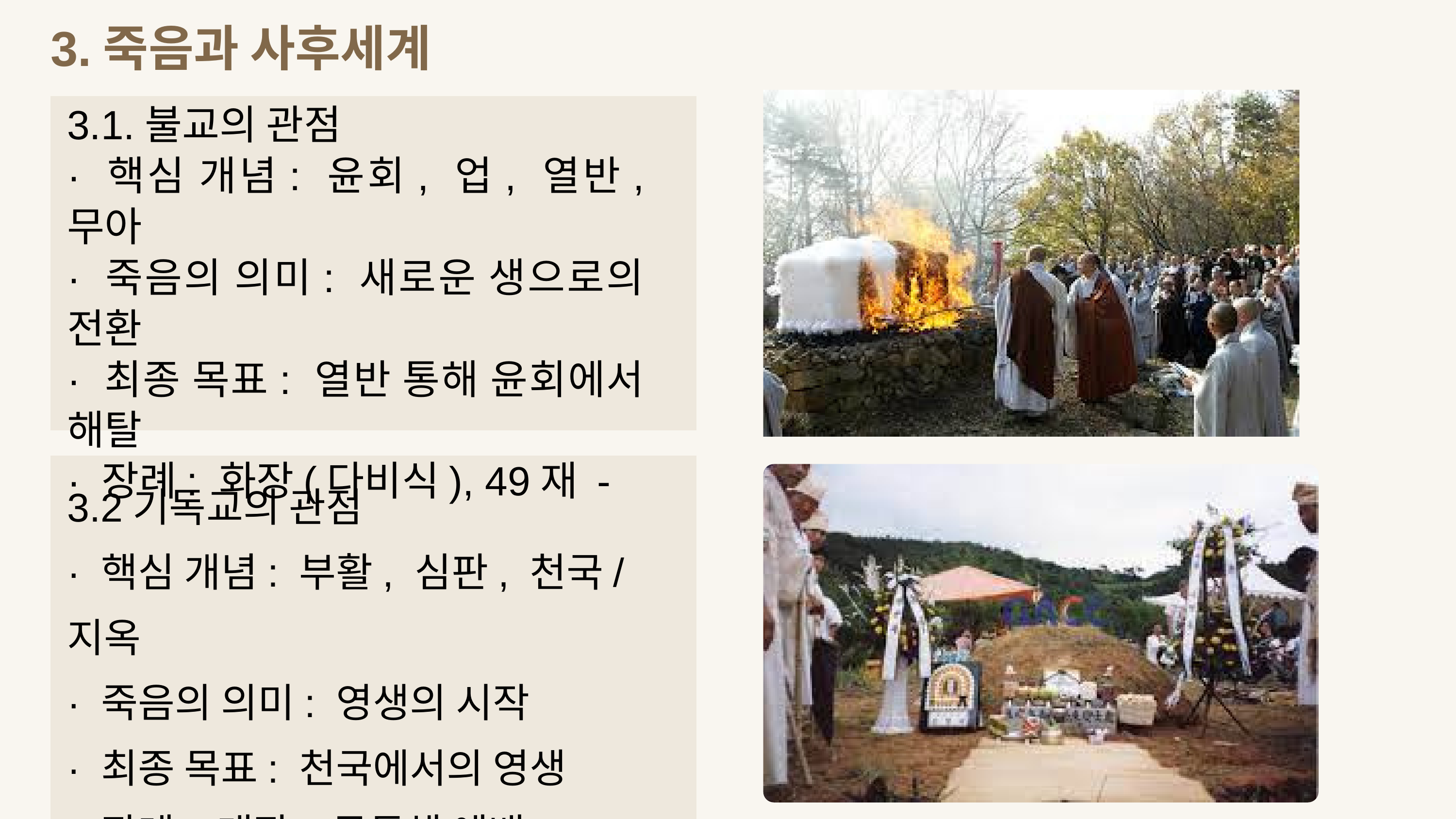

3.죽음과 사후세계

3.1.불교의 관점
· 핵심 개념: 윤회, 업, 열반, 무아
· 죽음의 의미: 새로운 생으로의 전환
· 최종 목표: 열반 통해 윤회에서 해탈
· 장례: 화장(다비식), 49재 -

3.2기독교의 관점
· 핵심 개념: 부활, 심판, 천국/지옥
· 죽음의 의미: 영생의 시작
· 최종 목표: 천국에서의 영생
· 장례: 매장, 공동체 예배